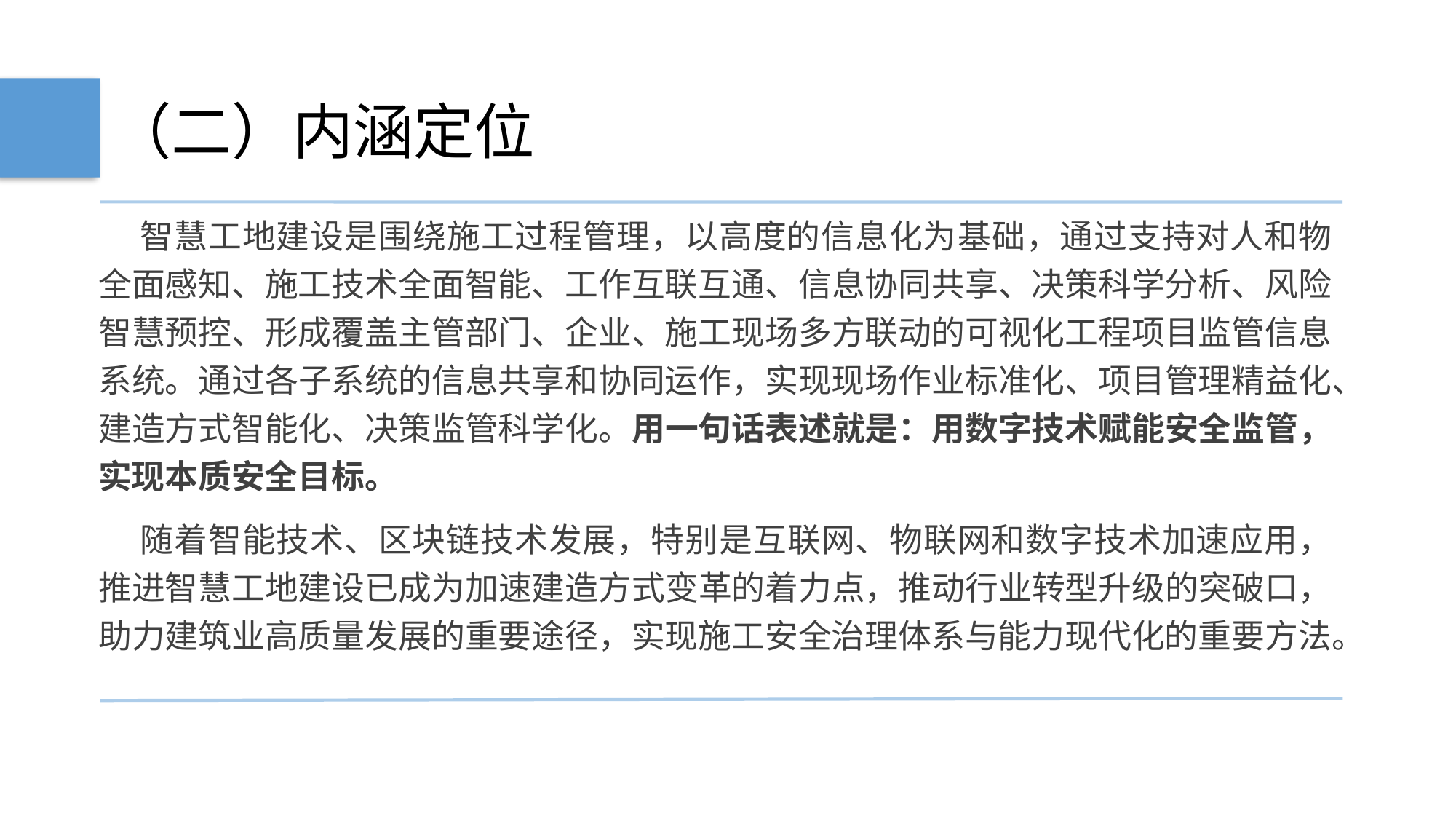

# （二）内涵定位
    智慧工地建设是围绕施工过程管理，以高度的信息化为基础，通过支持对人和物全面感知、施工技术全面智能、工作互联互通、信息协同共享、决策科学分析、风险智慧预控、形成覆盖主管部门、企业、施工现场多方联动的可视化工程项目监管信息系统。通过各子系统的信息共享和协同运作，实现现场作业标准化、项目管理精益化、建造方式智能化、决策监管科学化。用一句话表述就是：用数字技术赋能安全监管，实现本质安全目标。
    随着智能技术、区块链技术发展，特别是互联网、物联网和数字技术加速应用，推进智慧工地建设已成为加速建造方式变革的着力点，推动行业转型升级的突破口，助力建筑业高质量发展的重要途径，实现施工安全治理体系与能力现代化的重要方法。